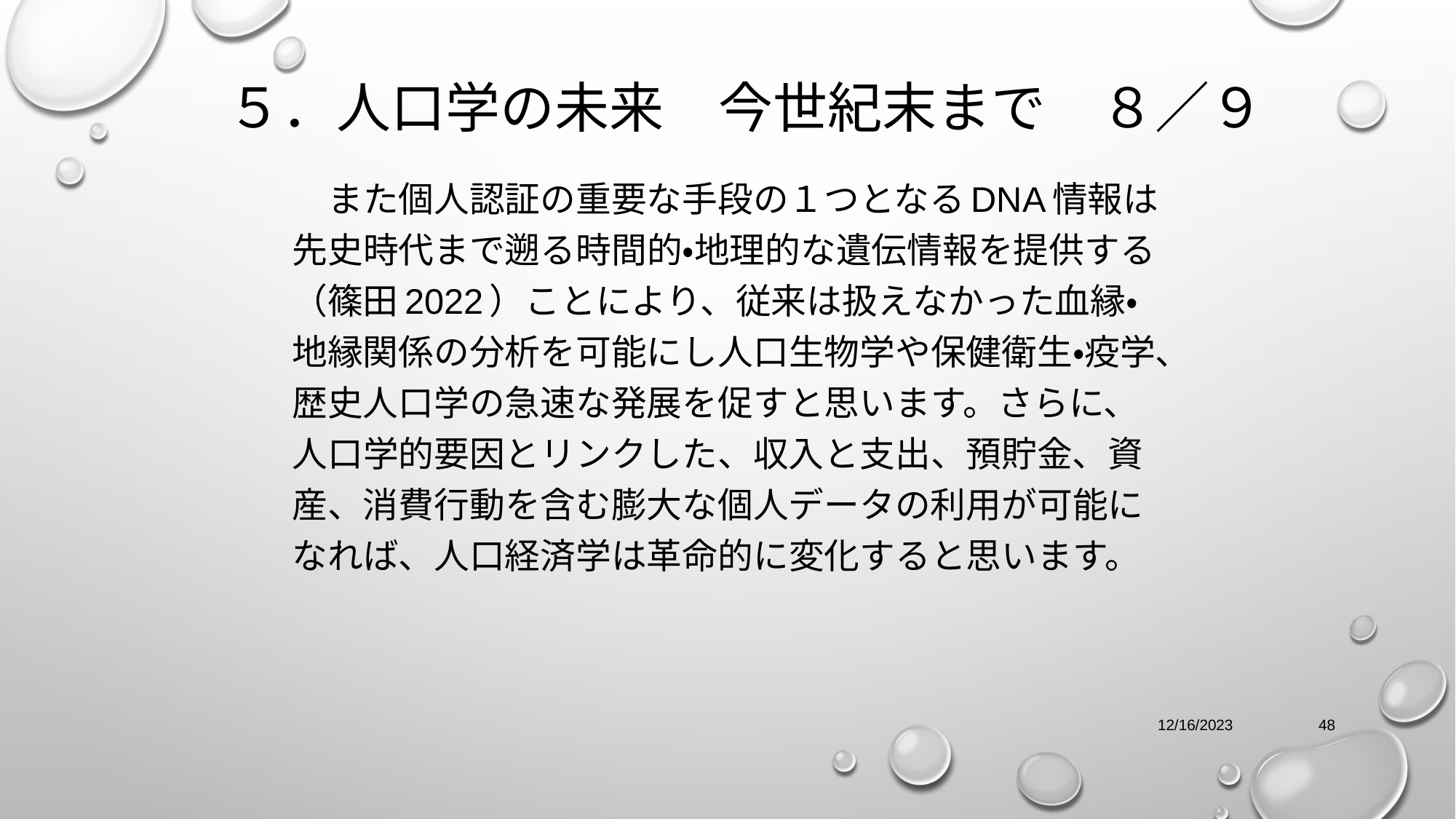

# ５．人口学の未来　今世紀末まで　８／９
　また個人認証の重要な手段の１つとなるDNA情報は先史時代まで遡る時間的・地理的な遺伝情報を提供する（篠田2022）ことにより、従来は扱えなかった血縁・地縁関係の分析を可能にし人口生物学や保健衛生・疫学、歴史人口学の急速な発展を促すと思います。さらに、人口学的要因とリンクした、収入と支出、預貯金、資産、消費行動を含む膨大な個人データの利用が可能になれば、人口経済学は革命的に変化すると思います。
12/16/2023
48